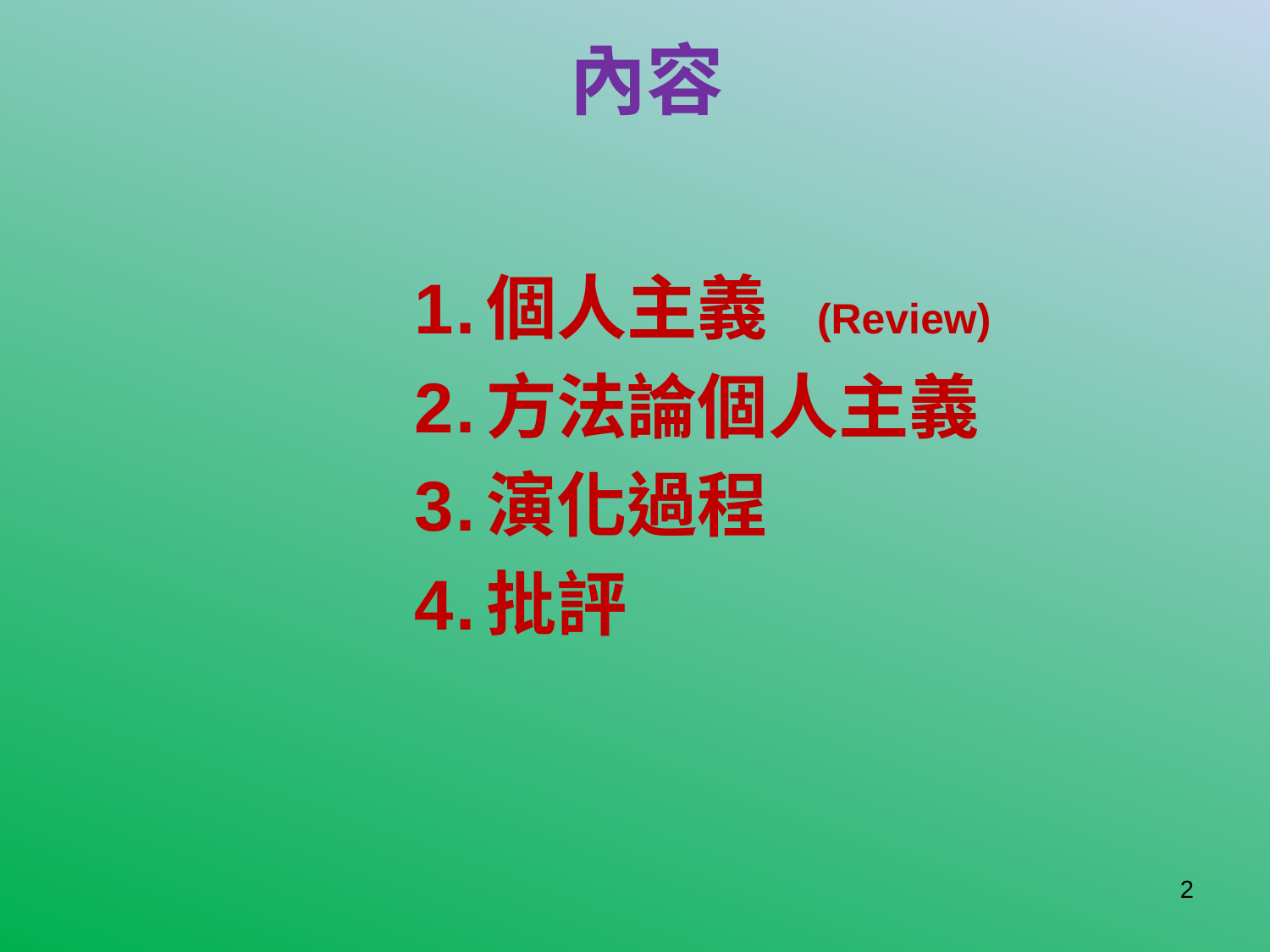

# 內容
個人主義  (Review)
方法論個人主義
演化過程
批評
2